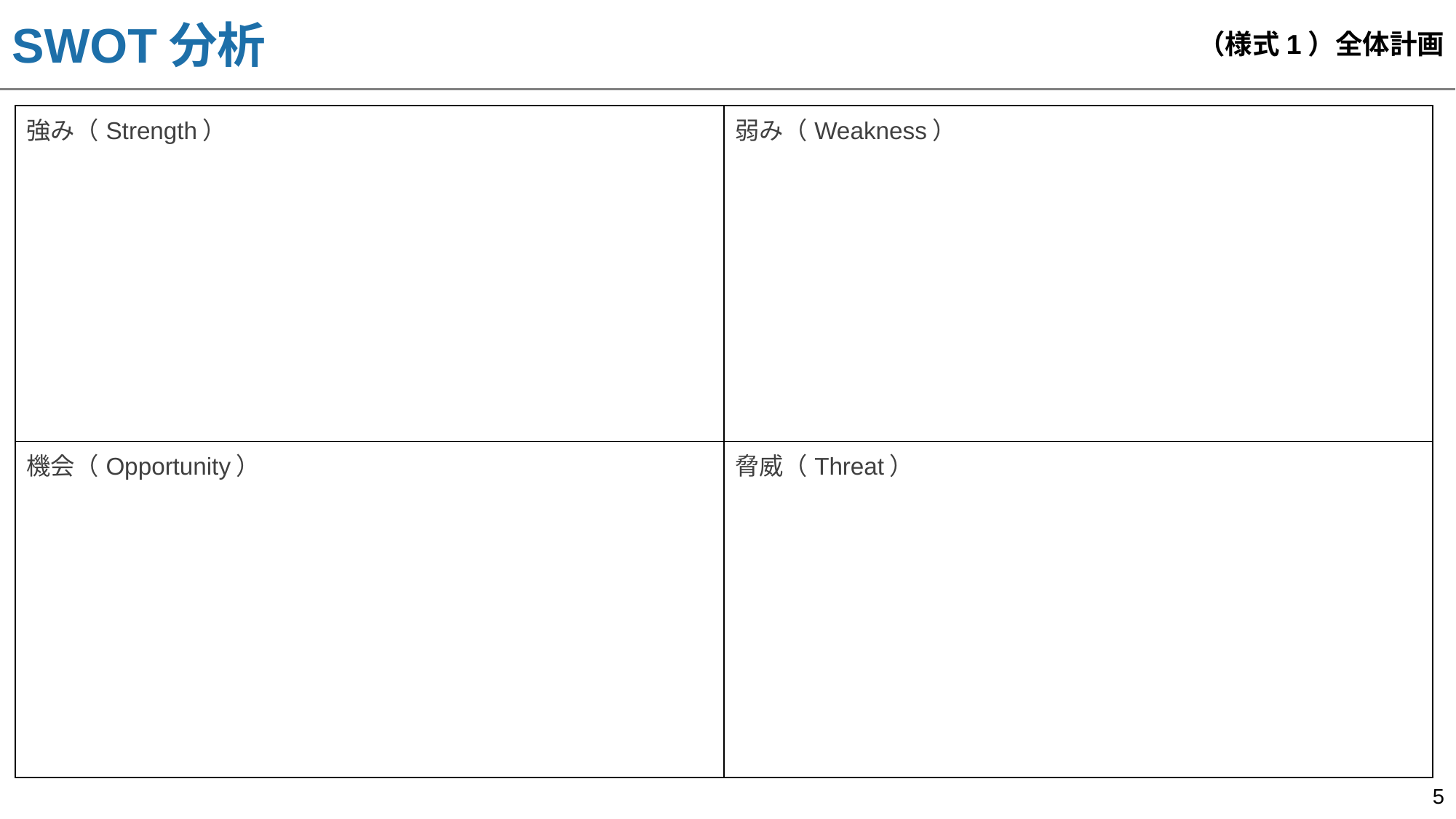

SWOT分析
（様式1）全体計画
| 強み（Strength） | 弱み（Weakness） |
| --- | --- |
| 機会（Opportunity） | 脅威（Threat） |
5